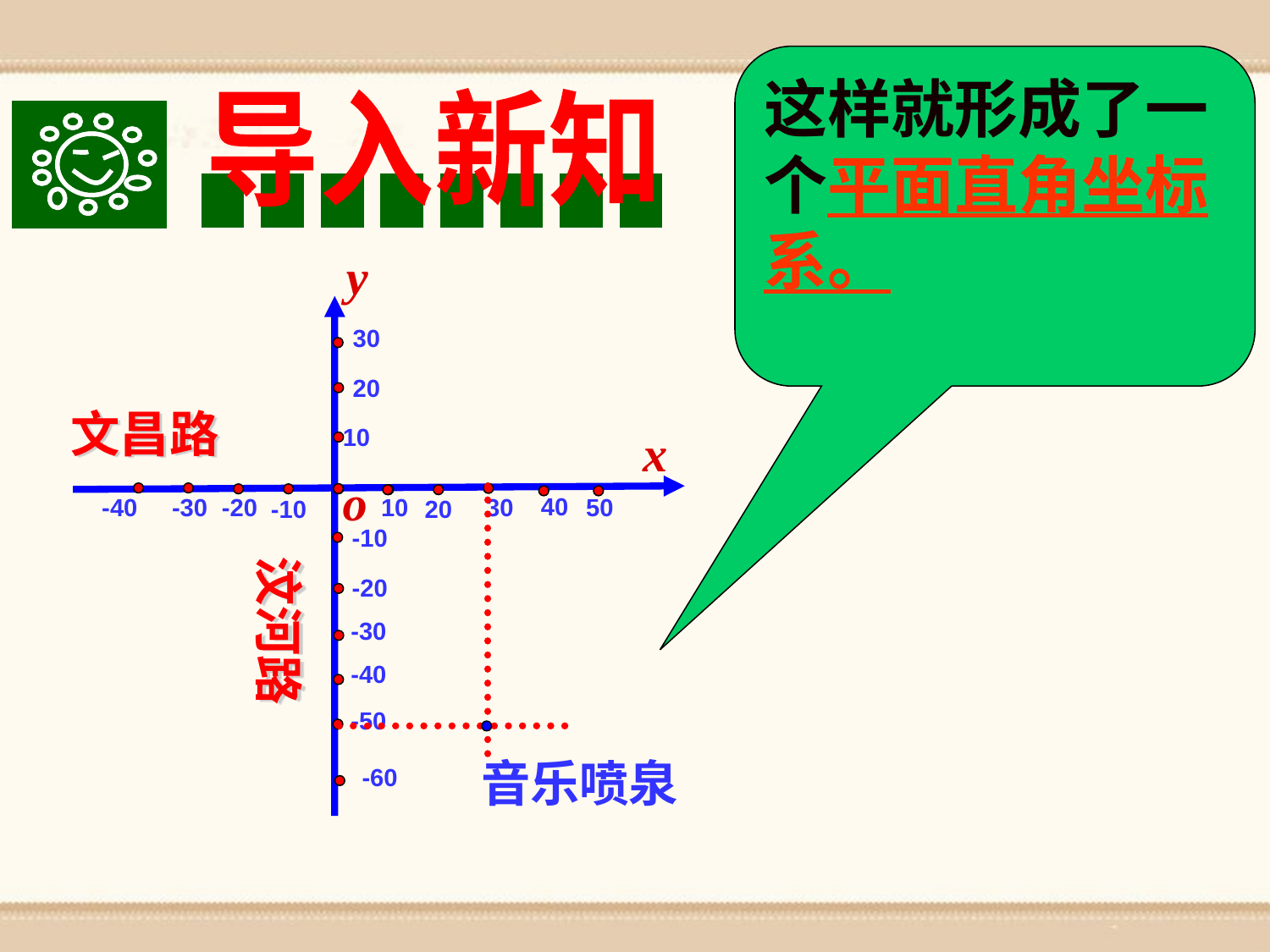

这样就形成了一个平面直角坐标系。
导入新知

y

30

20

文昌路
10
x

o

40

-40
-30
-20
10
30

50

-10
20
-10
汶河路

-20

-30

-40

-50

音乐喷泉

-60